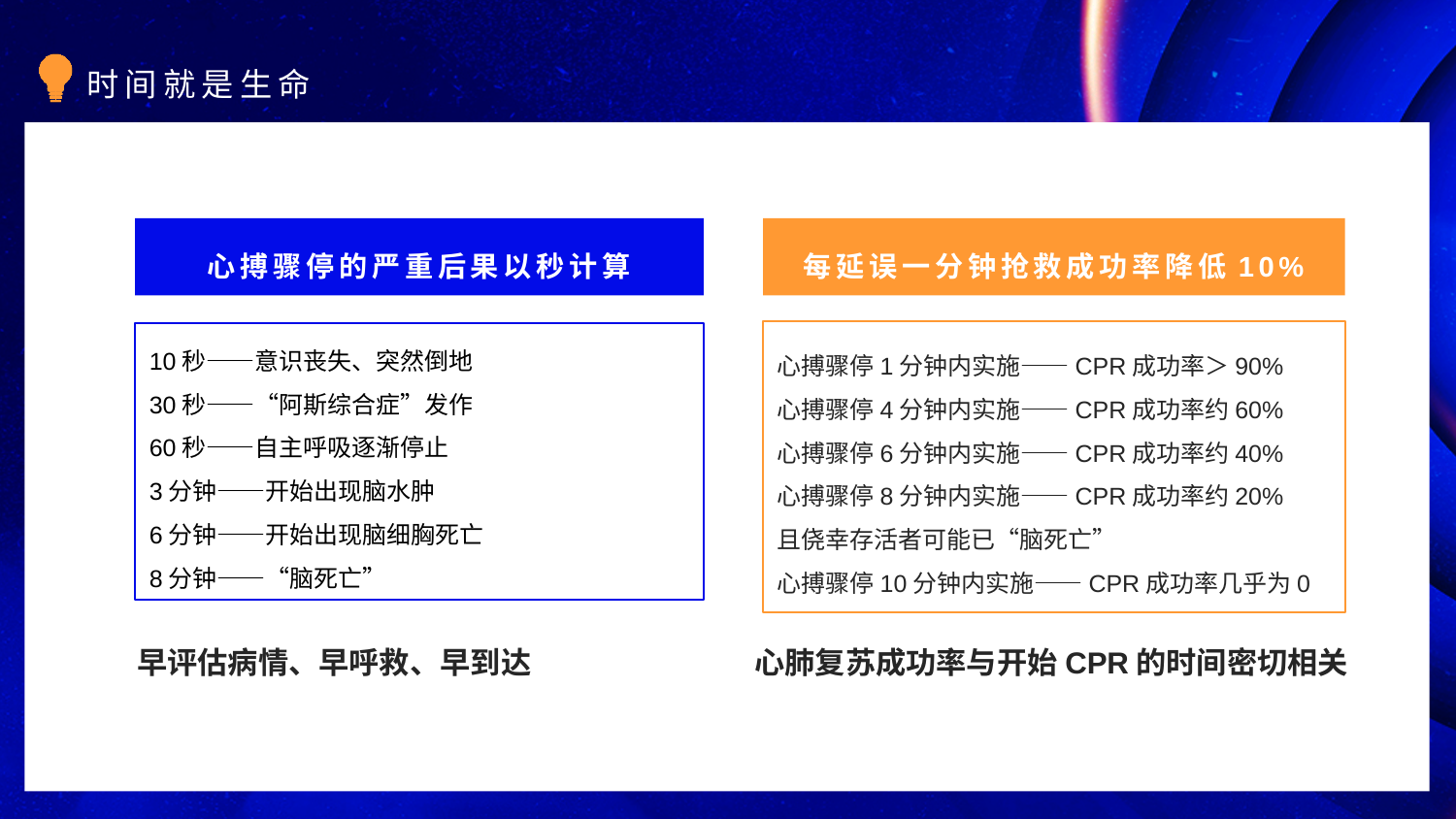

心搏骤停的严重后果以秒计算
每延误一分钟抢救成功率降低10%
心搏骤停1分钟内实施——CPR成功率＞90%
心搏骤停4分钟内实施——CPR成功率约60%
心搏骤停6分钟内实施——CPR成功率约40%
心搏骤停8分钟内实施——CPR成功率约20%
且侥幸存活者可能已“脑死亡”
心搏骤停10分钟内实施——CPR成功率几乎为0
10秒——意识丧失、突然倒地
30秒——“阿斯综合症”发作
60秒——自主呼吸逐渐停止
3分钟——开始出现脑水肿
6分钟——开始出现脑细胸死亡
8分钟——“脑死亡”
早评估病情、早呼救、早到达
心肺复苏成功率与开始CPR的时间密切相关